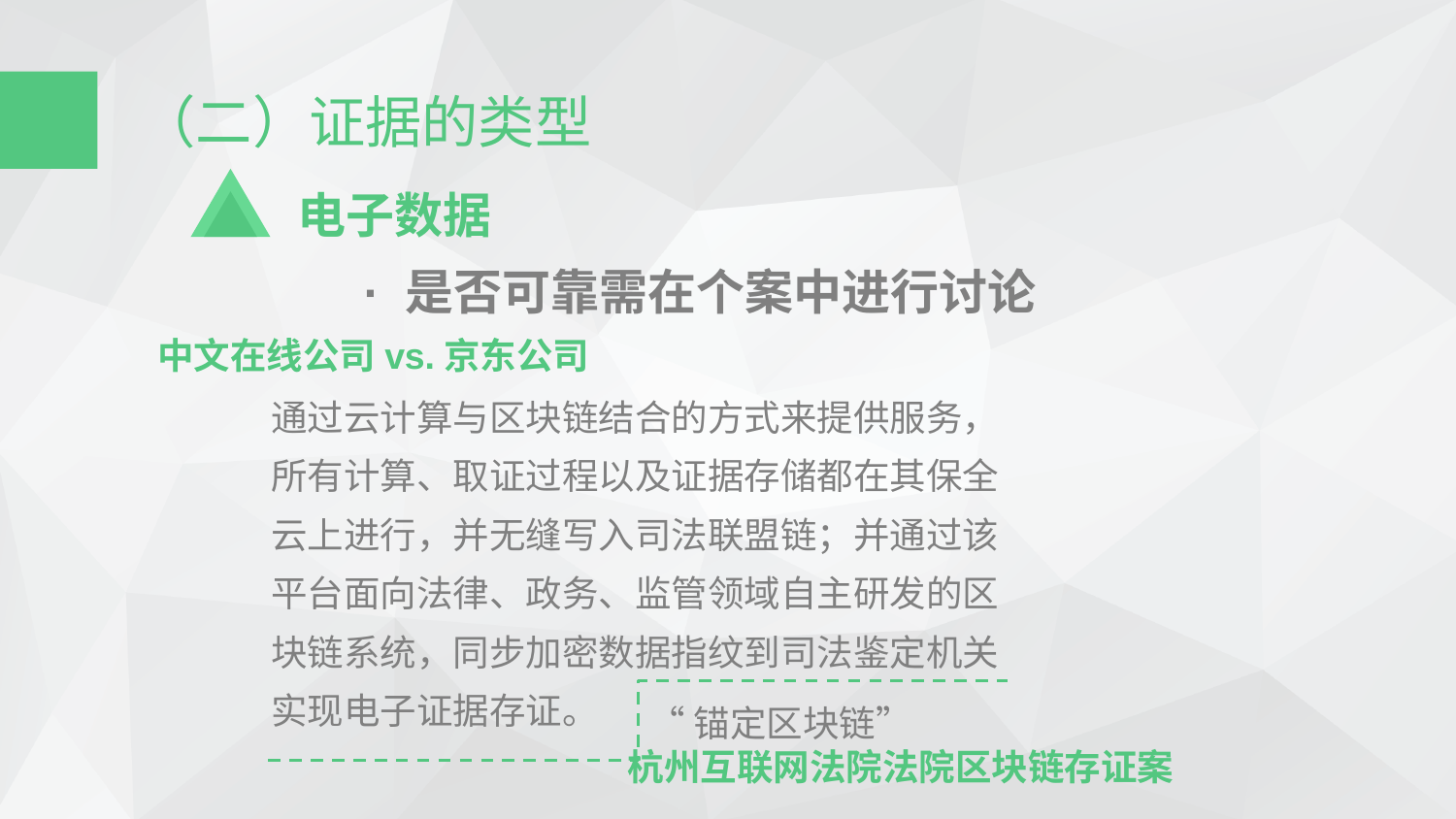

（二）证据的类型

电子数据
· 是否可靠需在个案中进行讨论
中文在线公司vs.京东公司
通过云计算与区块链结合的方式来提供服务，所有计算、取证过程以及证据存储都在其保全云上进行，并无缝写入司法联盟链；并通过该平台面向法律、政务、监管领域自主研发的区块链系统，同步加密数据指纹到司法鉴定机关实现电子证据存证。
“锚定区块链”
杭州互联网法院法院区块链存证案